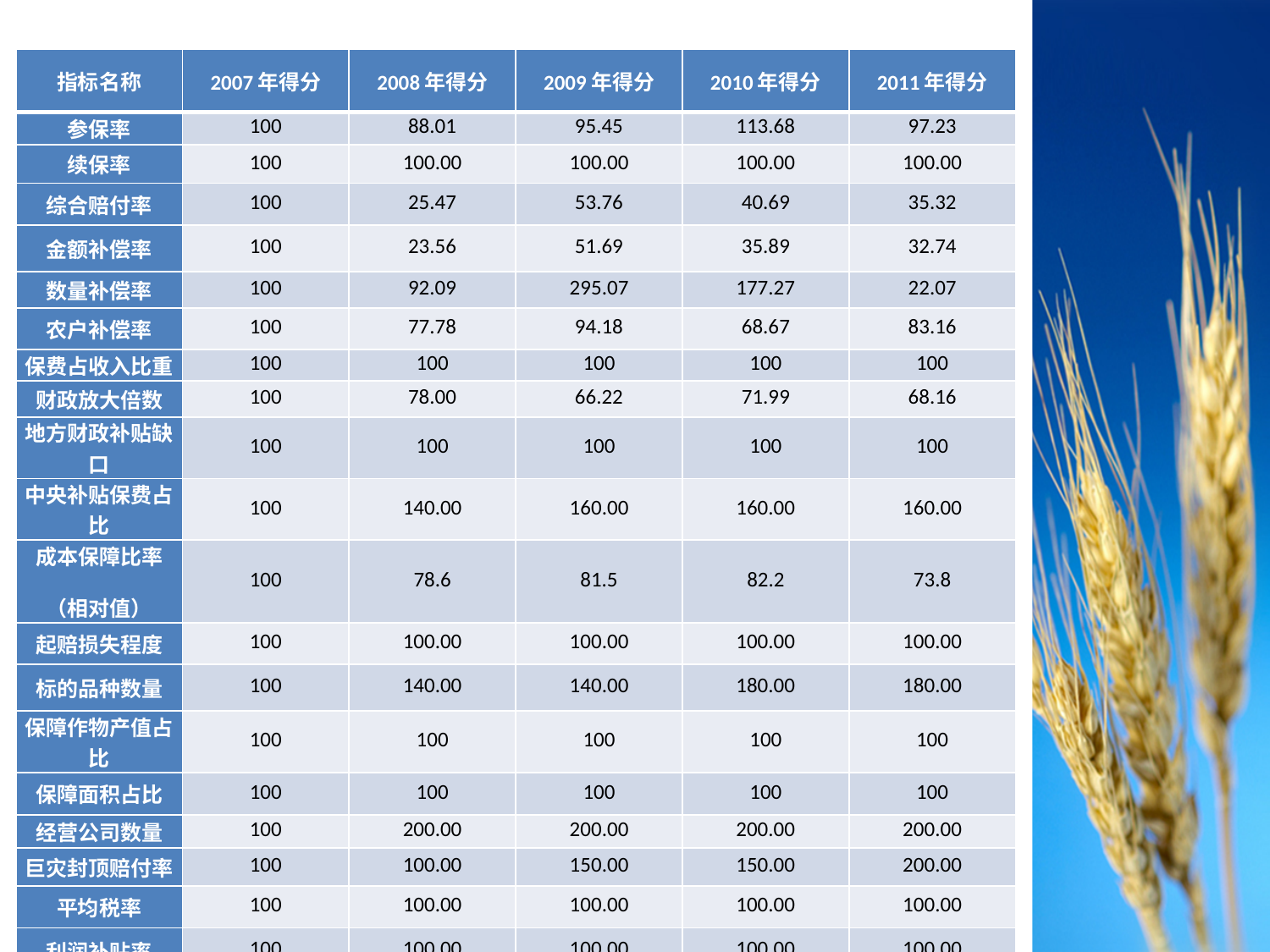

| 指标名称 | 2007年得分 | 2008年得分 | 2009年得分 | 2010年得分 | 2011年得分 |
| --- | --- | --- | --- | --- | --- |
| 参保率 | 100 | 88.01 | 95.45 | 113.68 | 97.23 |
| 续保率 | 100 | 100.00 | 100.00 | 100.00 | 100.00 |
| 综合赔付率 | 100 | 25.47 | 53.76 | 40.69 | 35.32 |
| 金额补偿率 | 100 | 23.56 | 51.69 | 35.89 | 32.74 |
| 数量补偿率 | 100 | 92.09 | 295.07 | 177.27 | 22.07 |
| 农户补偿率 | 100 | 77.78 | 94.18 | 68.67 | 83.16 |
| 保费占收入比重 | 100 | 100 | 100 | 100 | 100 |
| 财政放大倍数 | 100 | 78.00 | 66.22 | 71.99 | 68.16 |
| 地方财政补贴缺口 | 100 | 100 | 100 | 100 | 100 |
| 中央补贴保费占比 | 100 | 140.00 | 160.00 | 160.00 | 160.00 |
| 成本保障比率 （相对值） | 100 | 78.6 | 81.5 | 82.2 | 73.8 |
| 起赔损失程度 | 100 | 100.00 | 100.00 | 100.00 | 100.00 |
| 标的品种数量 | 100 | 140.00 | 140.00 | 180.00 | 180.00 |
| 保障作物产值占比 | 100 | 100 | 100 | 100 | 100 |
| 保障面积占比 | 100 | 100 | 100 | 100 | 100 |
| 经营公司数量 | 100 | 200.00 | 200.00 | 200.00 | 200.00 |
| 巨灾封顶赔付率 | 100 | 100.00 | 150.00 | 150.00 | 200.00 |
| 平均税率 | 100 | 100.00 | 100.00 | 100.00 | 100.00 |
| 利润补贴率 | 100 | 100.00 | 100.00 | 100.00 | 100.00 |